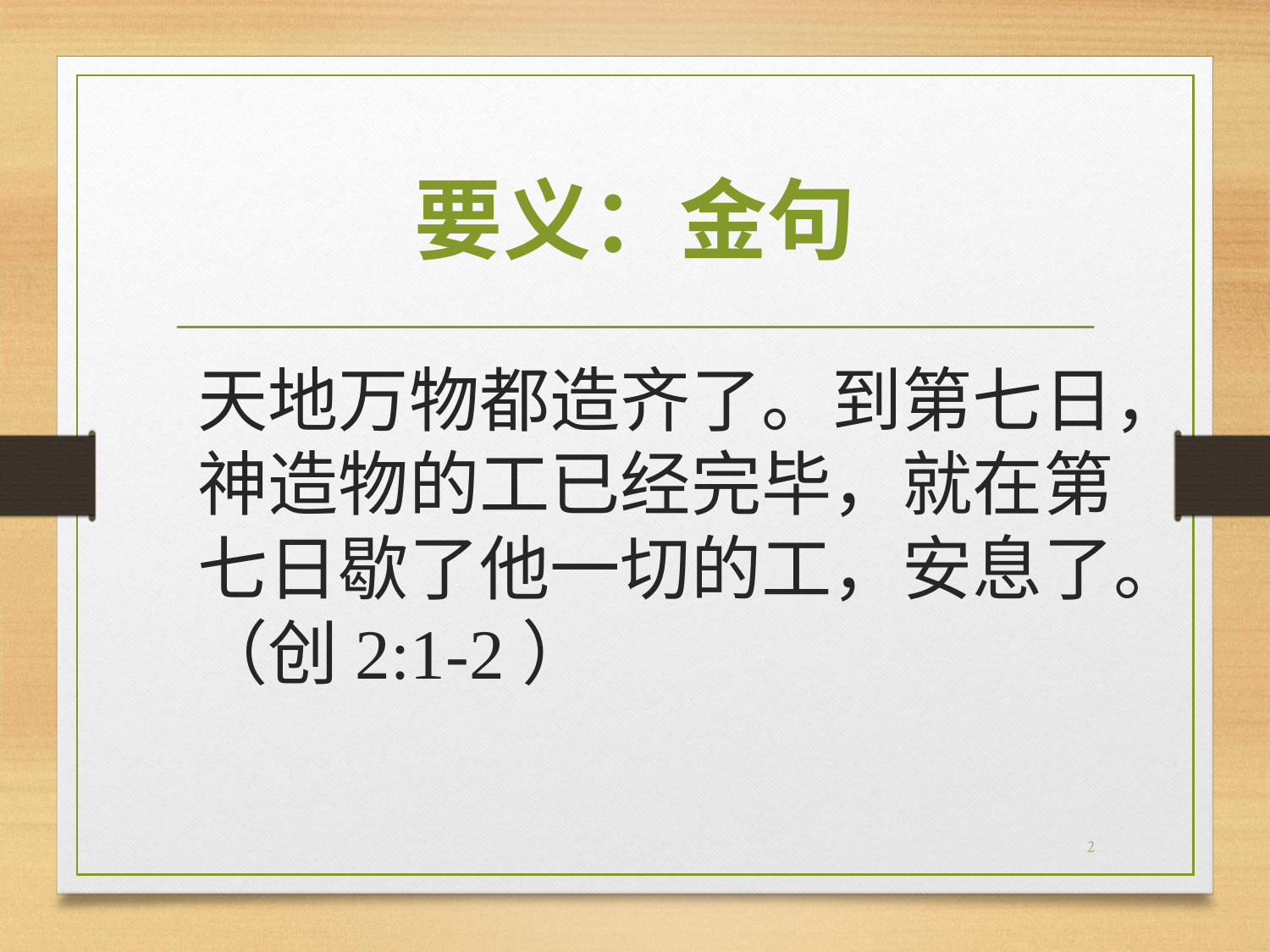

# 要义：金句
天地万物都造齐了。到第七日，神造物的工已经完毕，就在第七日歇了他一切的工，安息了。（创2:1-2）
2